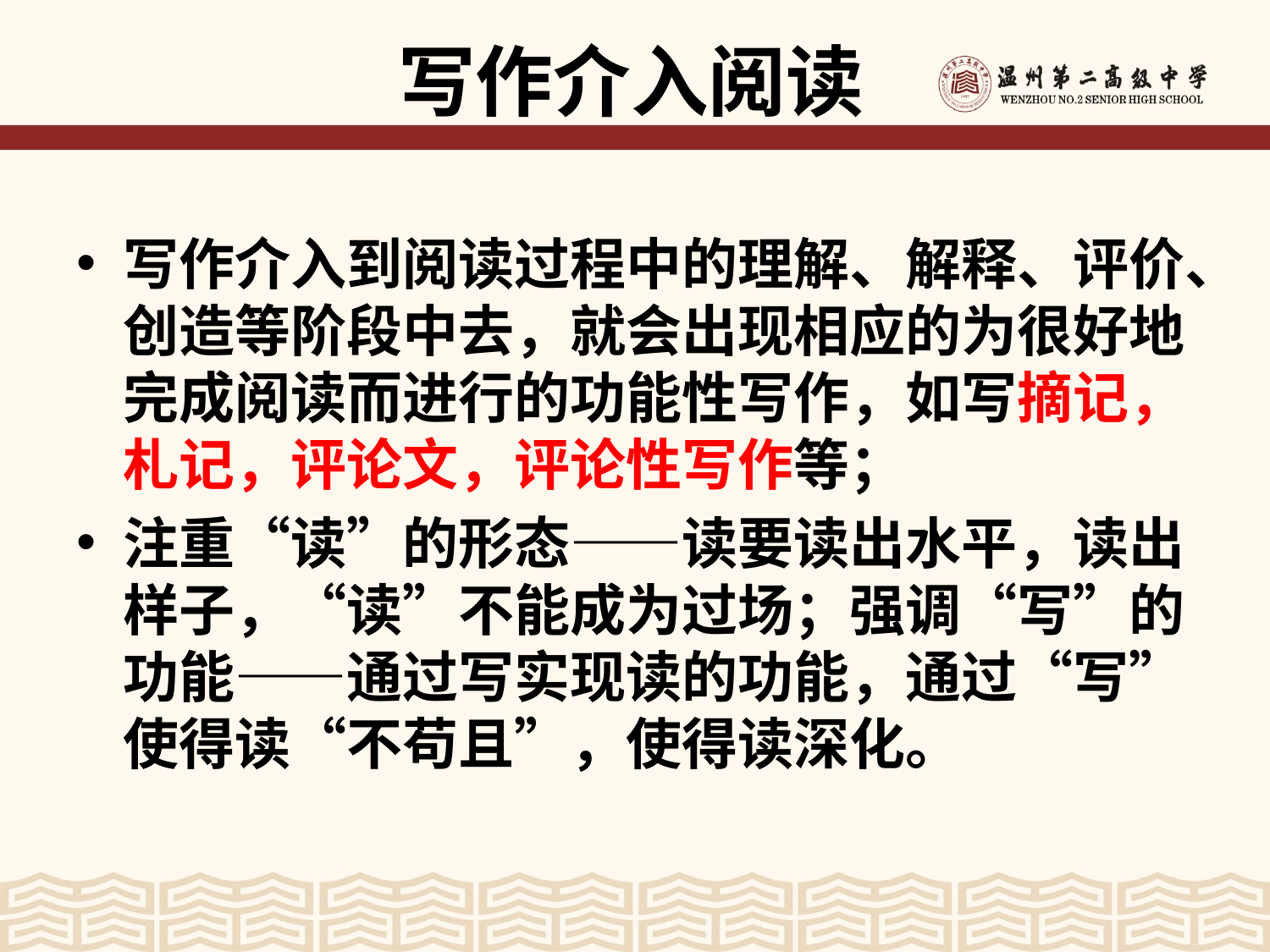

# 写作介入阅读
写作介入到阅读过程中的理解、解释、评价、创造等阶段中去，就会出现相应的为很好地完成阅读而进行的功能性写作，如写摘记，札记，评论文，评论性写作等；
注重“读”的形态——读要读出水平，读出样子，“读”不能成为过场；强调“写”的功能——通过写实现读的功能，通过“写”使得读“不苟且”，使得读深化。